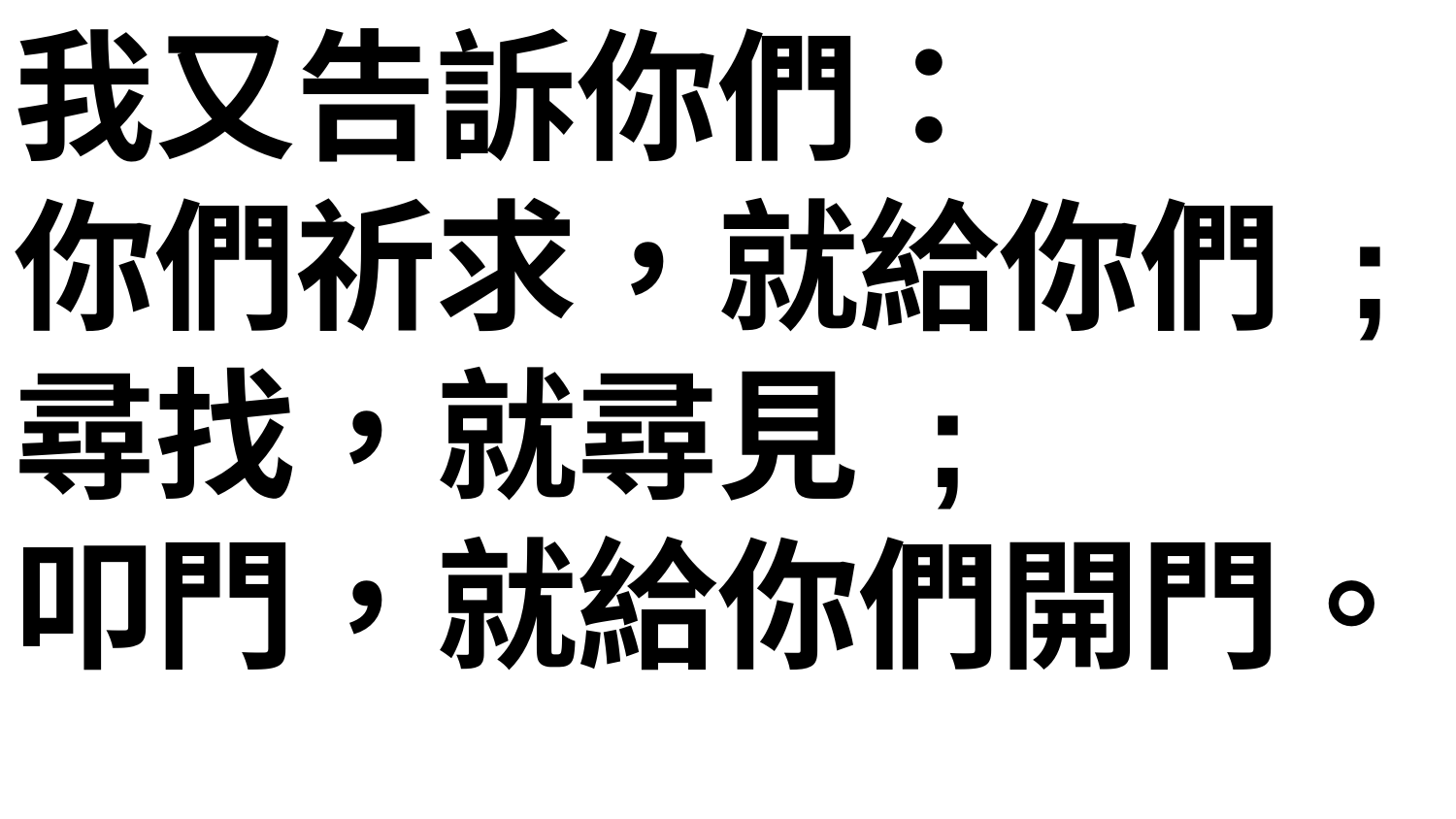

我又告訴你們：
你們祈求，就給你們 ;
尋找，就尋見 ;
叩門，就給你們開門。

因為凡祈求的，就得著；尋找的，就尋見；叩門的，就給他開門。